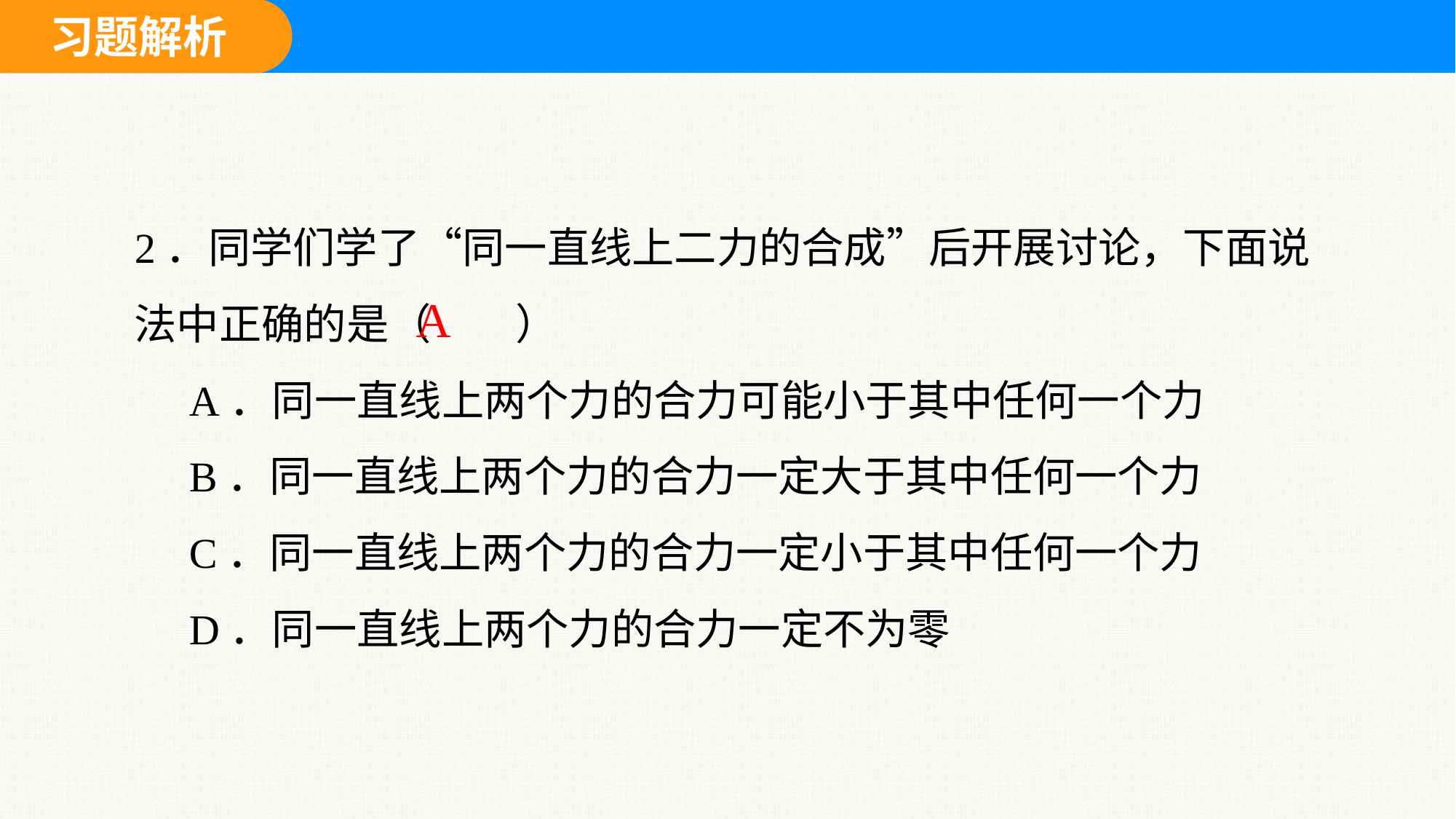

2．同学们学了“同一直线上二力的合成”后开展讨论，下面说法中正确的是（　　）
A．同一直线上两个力的合力可能小于其中任何一个力
B．同一直线上两个力的合力一定大于其中任何一个力
C．同一直线上两个力的合力一定小于其中任何一个力
D．同一直线上两个力的合力一定不为零
A